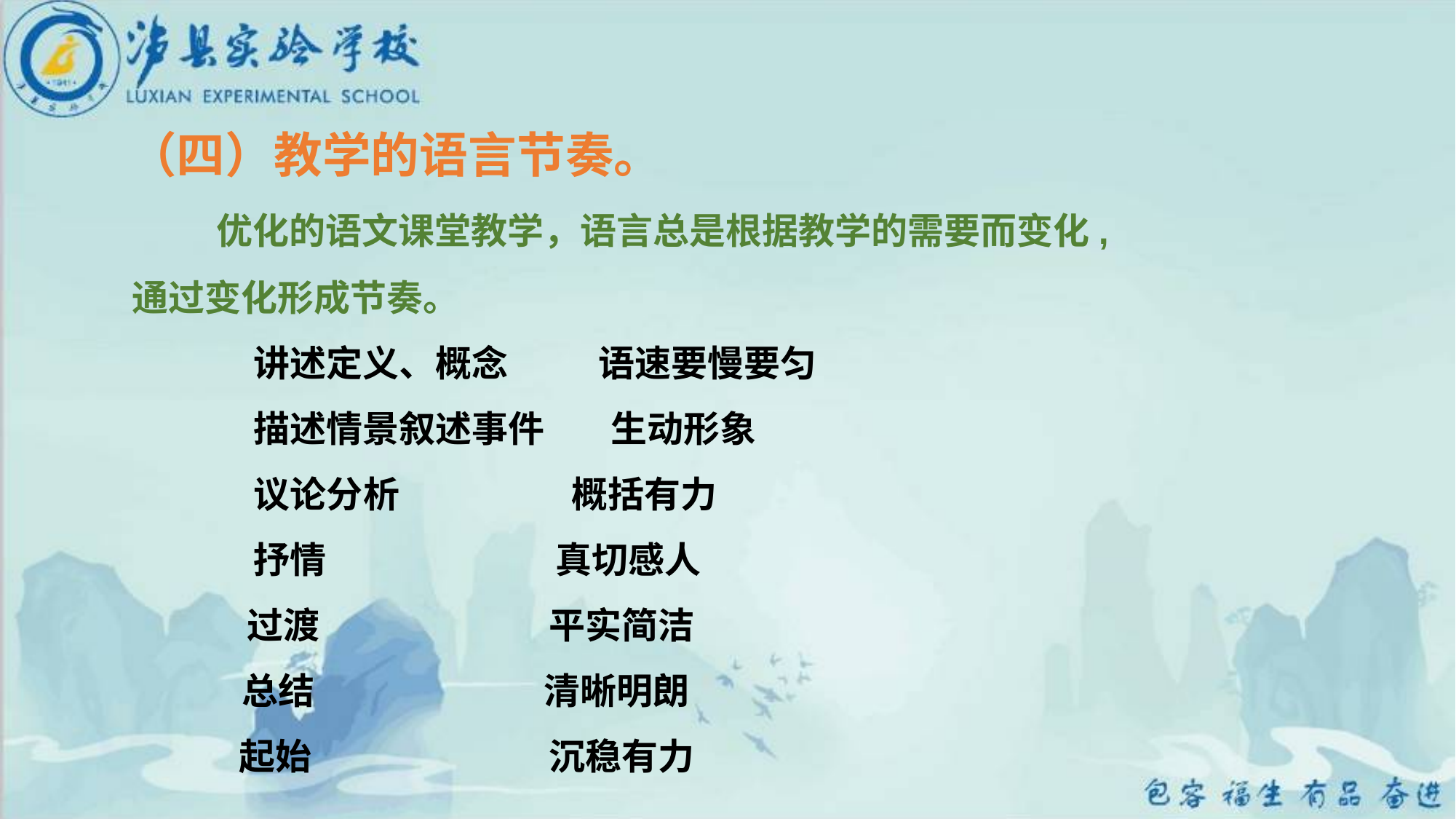

（四）教学的语言节奏。

　　优化的语文课堂教学，语言总是根据教学的需要而变化,通过变化形成节奏。
　　      讲述定义、概念           语速要慢要匀
　　      描述情景叙述事件        生动形象
　　      议论分析                     概括有力
　　      抒情                            真切感人
             过渡                            平实简洁
　         总结                            清晰明朗
            起始                             沉稳有力